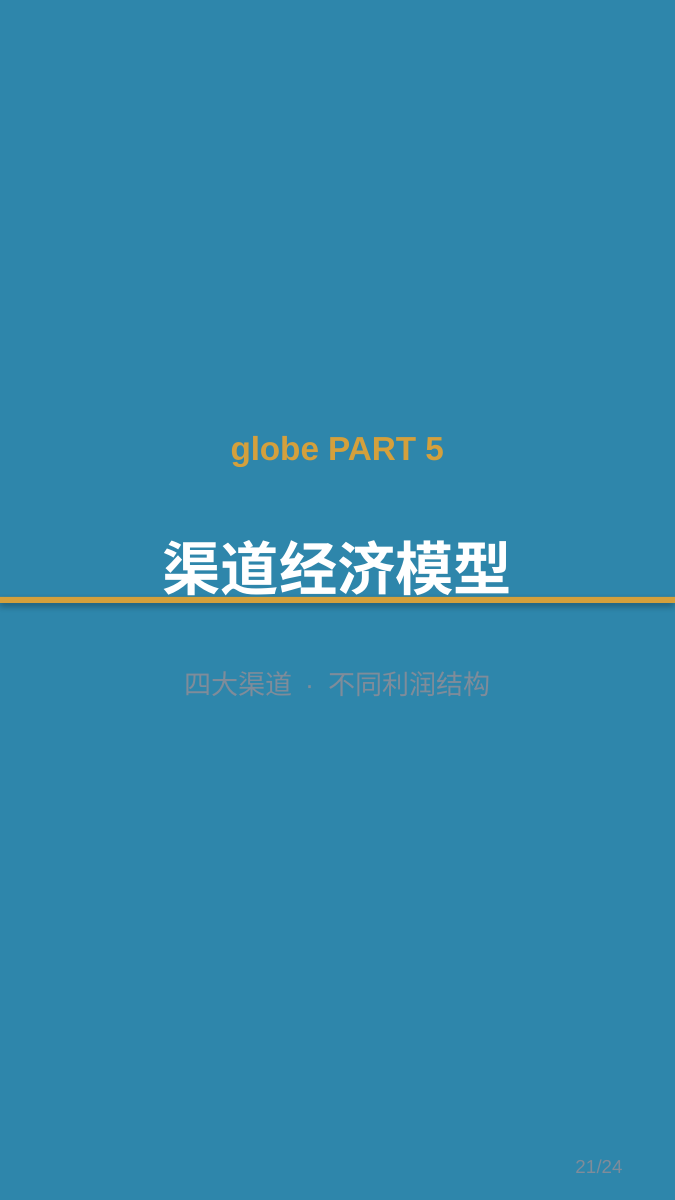

globe PART 5
渠道经济模型

四大渠道 · 不同利润结构
21/24